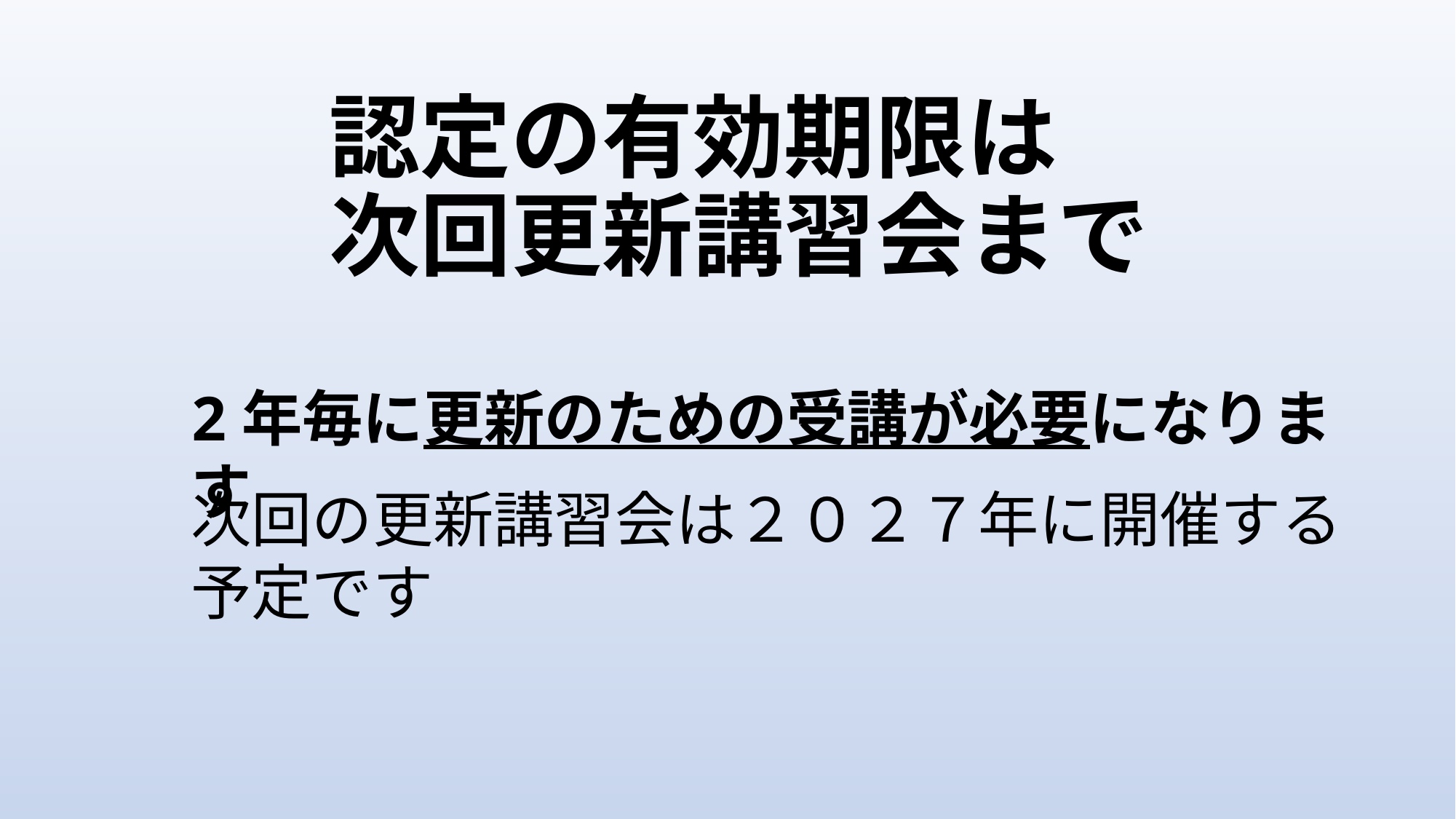

認定の有効期限は
次回更新講習会まで
2年毎に更新のための受講が必要になります
次回の更新講習会は２０２７年に開催する
予定です